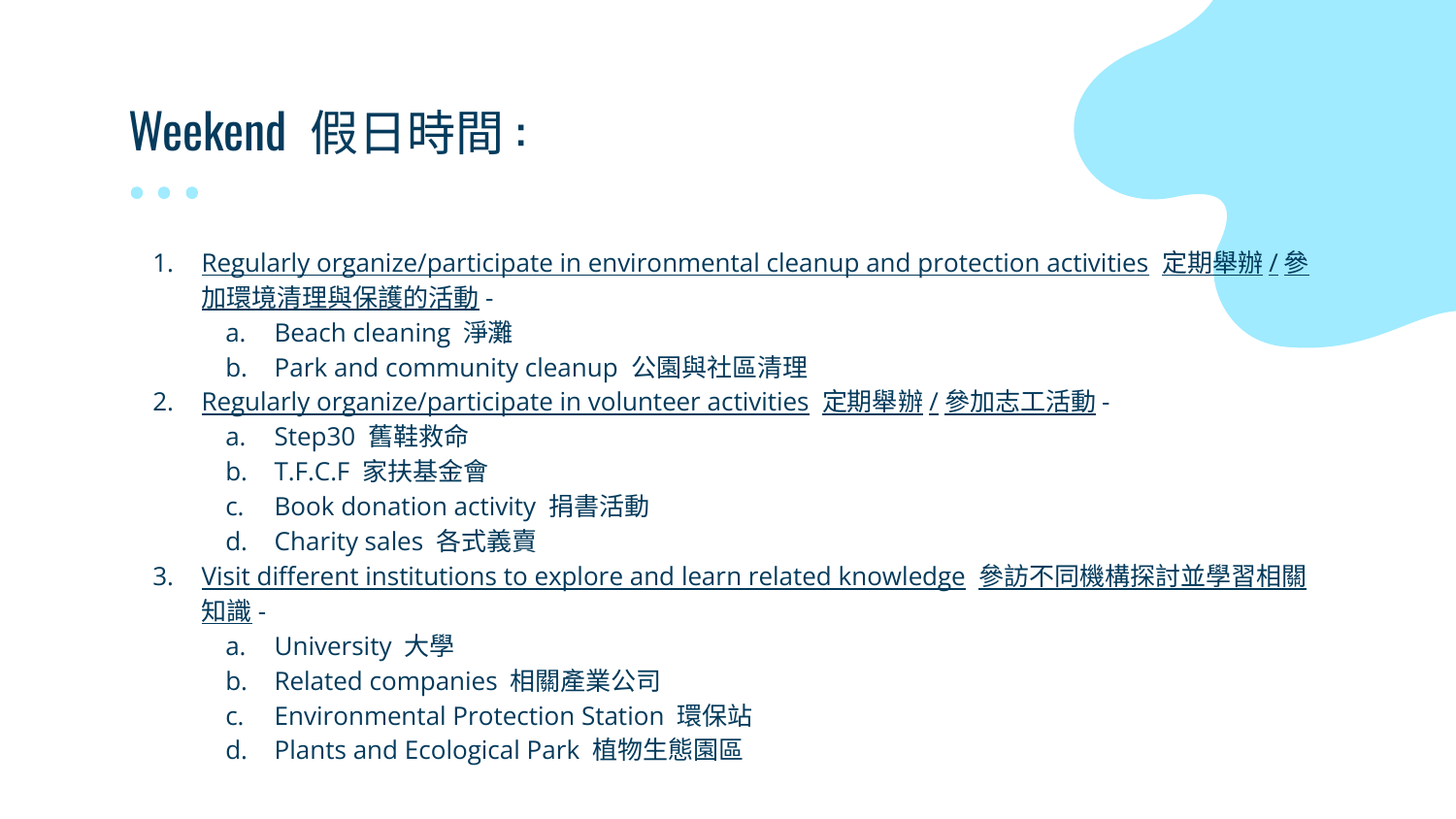

# Weekend 假日時間:

Regularly organize/participate in environmental cleanup and protection activities 定期舉辦/參加環境清理與保護的活動-
Beach cleaning 淨灘
Park and community cleanup 公園與社區清理
Regularly organize/participate in volunteer activities 定期舉辦/參加志工活動-
Step30 舊鞋救命
T.F.C.F 家扶基金會
Book donation activity 捐書活動
Charity sales 各式義賣
Visit different institutions to explore and learn related knowledge 參訪不同機構探討並學習相關知識-
University 大學
Related companies 相關產業公司
Environmental Protection Station 環保站
Plants and Ecological Park 植物生態園區